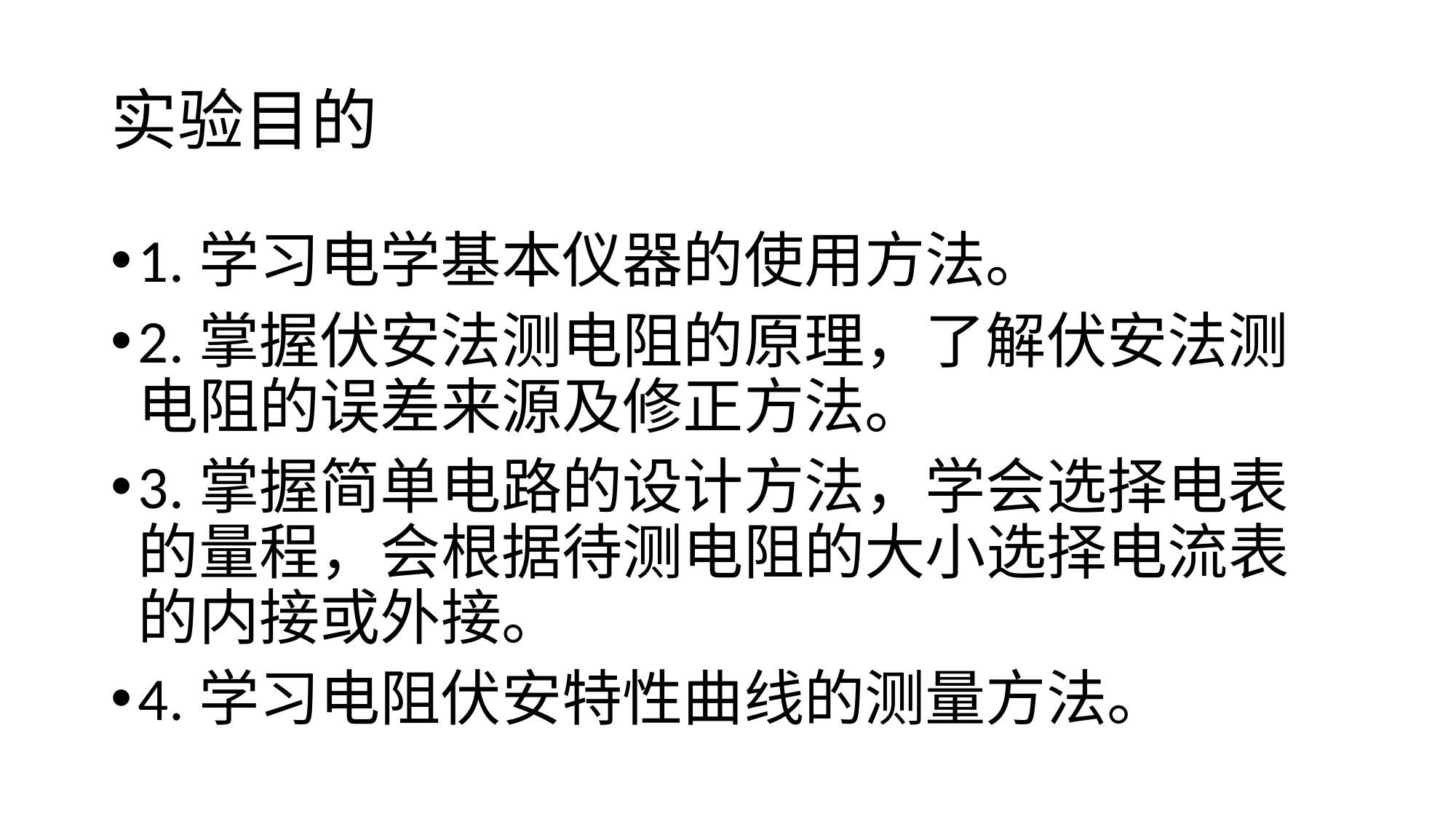

# 实验目的

1.学习电学基本仪器的使用方法。
2.掌握伏安法测电阻的原理，了解伏安法测电阻的误差来源及修正方法。
3.掌握简单电路的设计方法，学会选择电表的量程，会根据待测电阻的大小选择电流表的内接或外接。
4.学习电阻伏安特性曲线的测量方法。